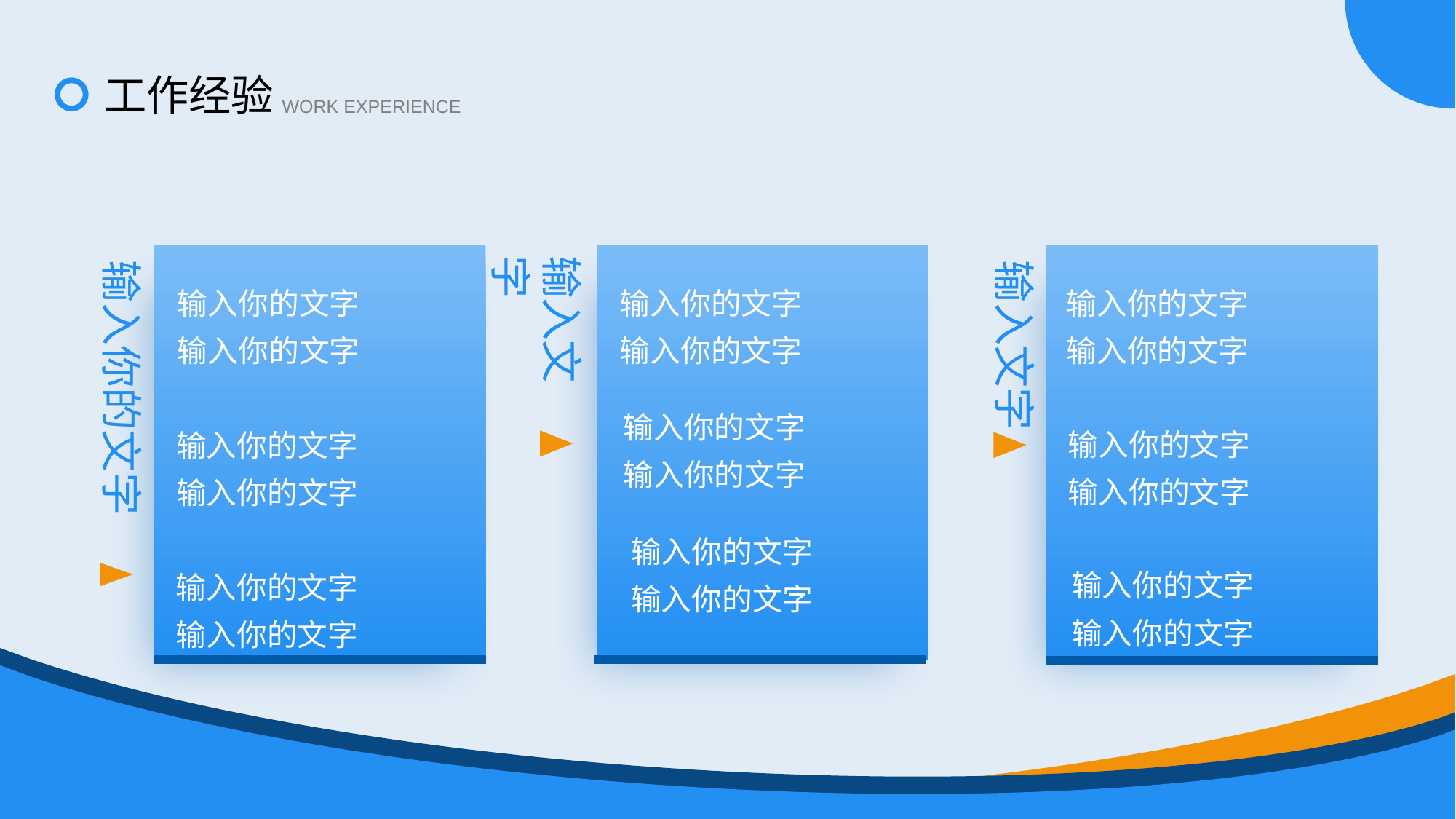

工作经验
Work experience

输入文字

输入你的文字
输入文字
输入你的文字
输入你的文字
输入你的文字
输入你的文字
输入你的文字
输入你的文字

输入你的文字
输入你的文字
输入你的文字
输入你的文字
输入你的文字
输入你的文字

输入你的文字
输入你的文字
输入你的文字
输入你的文字
输入你的文字
输入你的文字